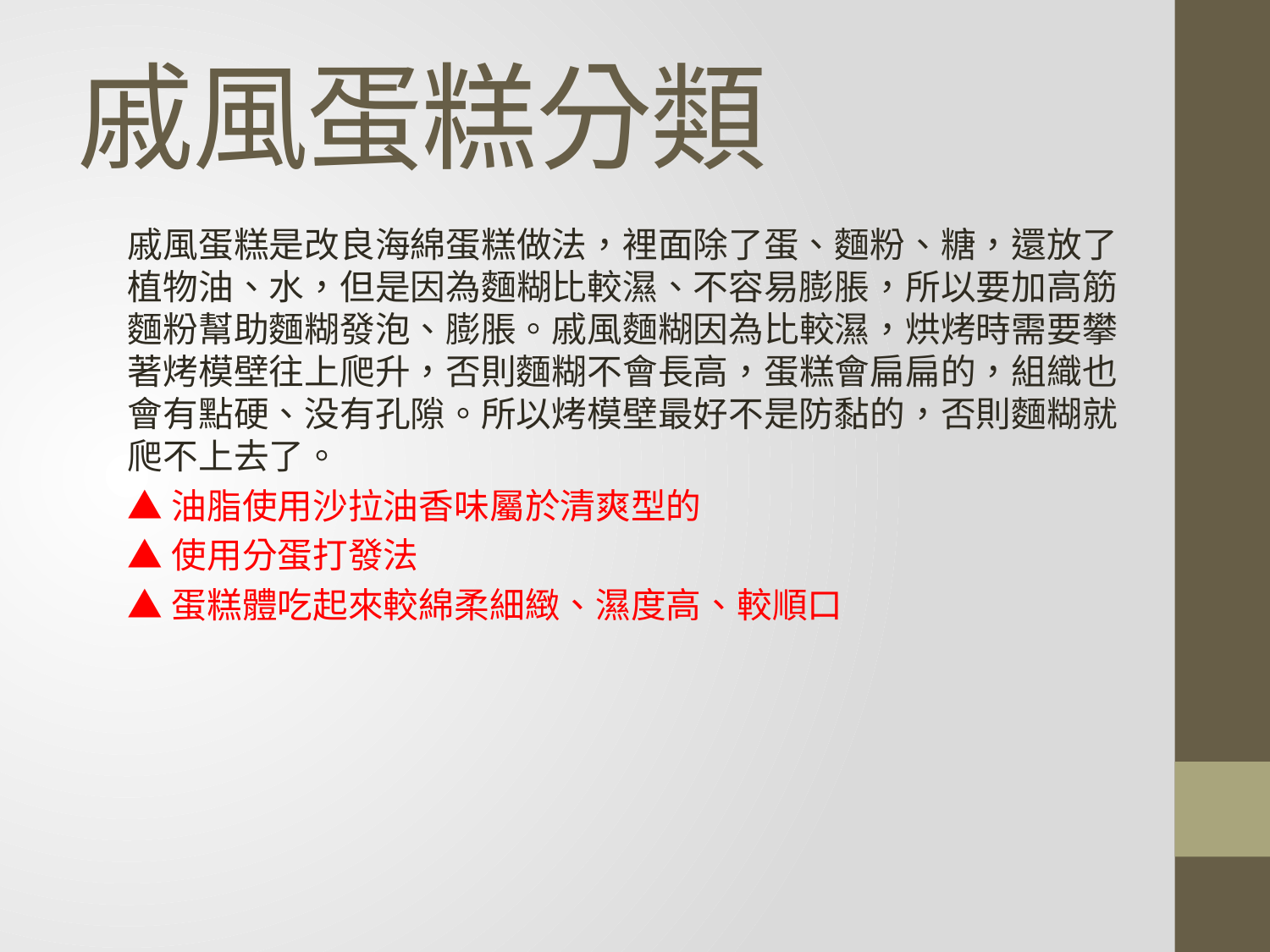

# 戚風蛋糕分類
戚風蛋糕是改良海綿蛋糕做法，裡面除了蛋、麵粉、糖，還放了植物油、水，但是因為麵糊比較濕、不容易膨脹，所以要加高筋麵粉幫助麵糊發泡、膨脹。戚風麵糊因為比較濕，烘烤時需要攀著烤模壁往上爬升，否則麵糊不會長高，蛋糕會扁扁的，組織也會有點硬、没有孔隙。所以烤模壁最好不是防黏的，否則麵糊就爬不上去了。
▲油脂使用沙拉油香味屬於清爽型的
▲使用分蛋打發法
▲蛋糕體吃起來較綿柔細緻、濕度高、較順口